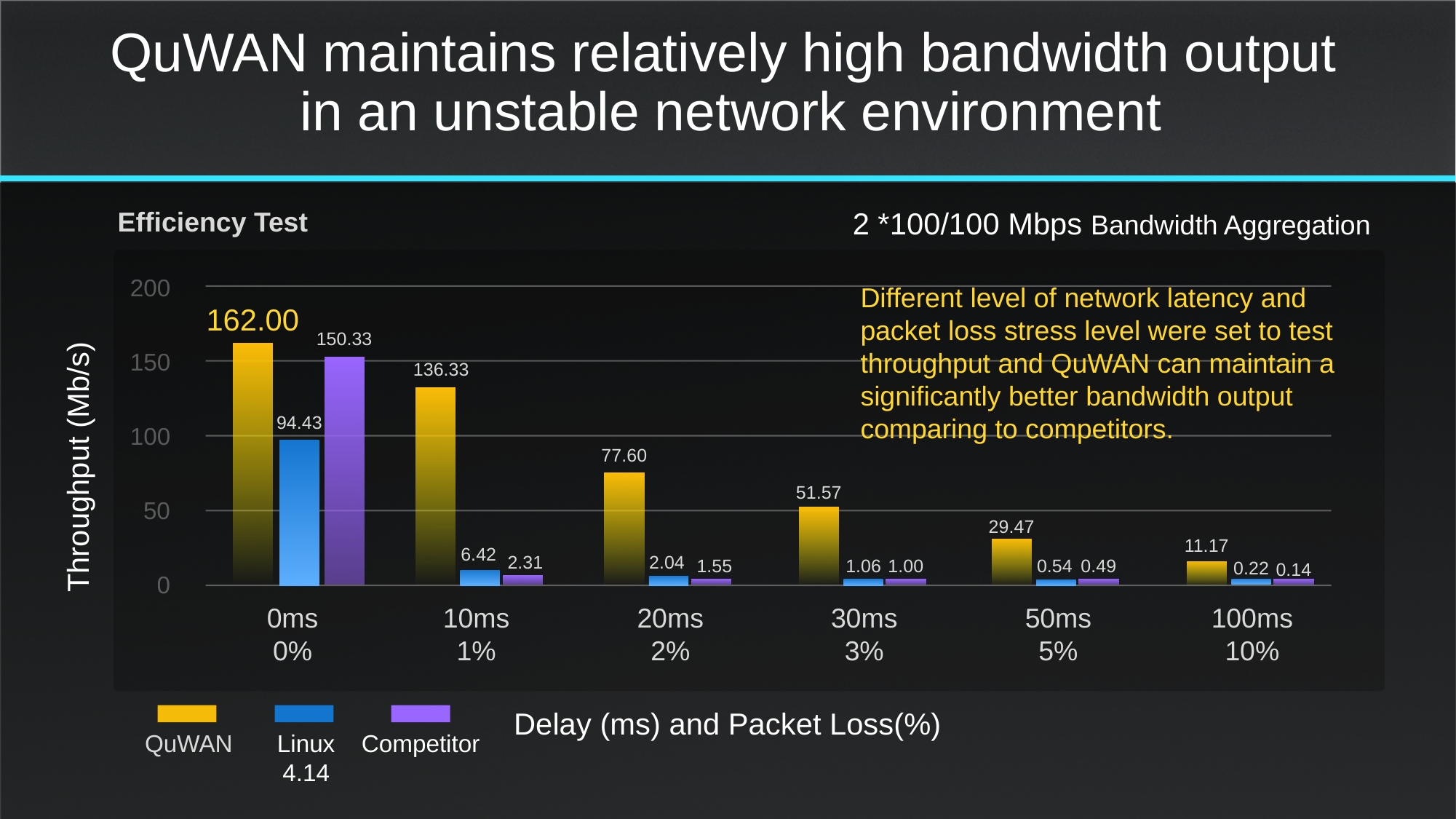

不穩定的網路環境中
QuWAN 維持相對較高頻寬輸出
# QuWAN maintains relatively high bandwidth output​ in an unstable network environment​
Efficiency Test
2 *100/100 Mbps Bandwidth Aggregation

200
150
100
50
0
Different level of network latency and packet loss stress level were set to test throughput and QuWAN can maintain a significantly better bandwidth output comparing to competitors.
162.00
150.33
136.33

94.43
77.60

Throughput (Mb/s)

51.57

29.47

11.17
6.42

2.31
2.04
0.54
1.55
1.06
1.00
0.49
0.22
0.14

0ms
0%
10ms
1%
20ms
2%
30ms
3%
50ms
5%
100ms
10%
Delay (ms) and Packet Loss(%)

QuWAN
Linux 4.14
Competitor